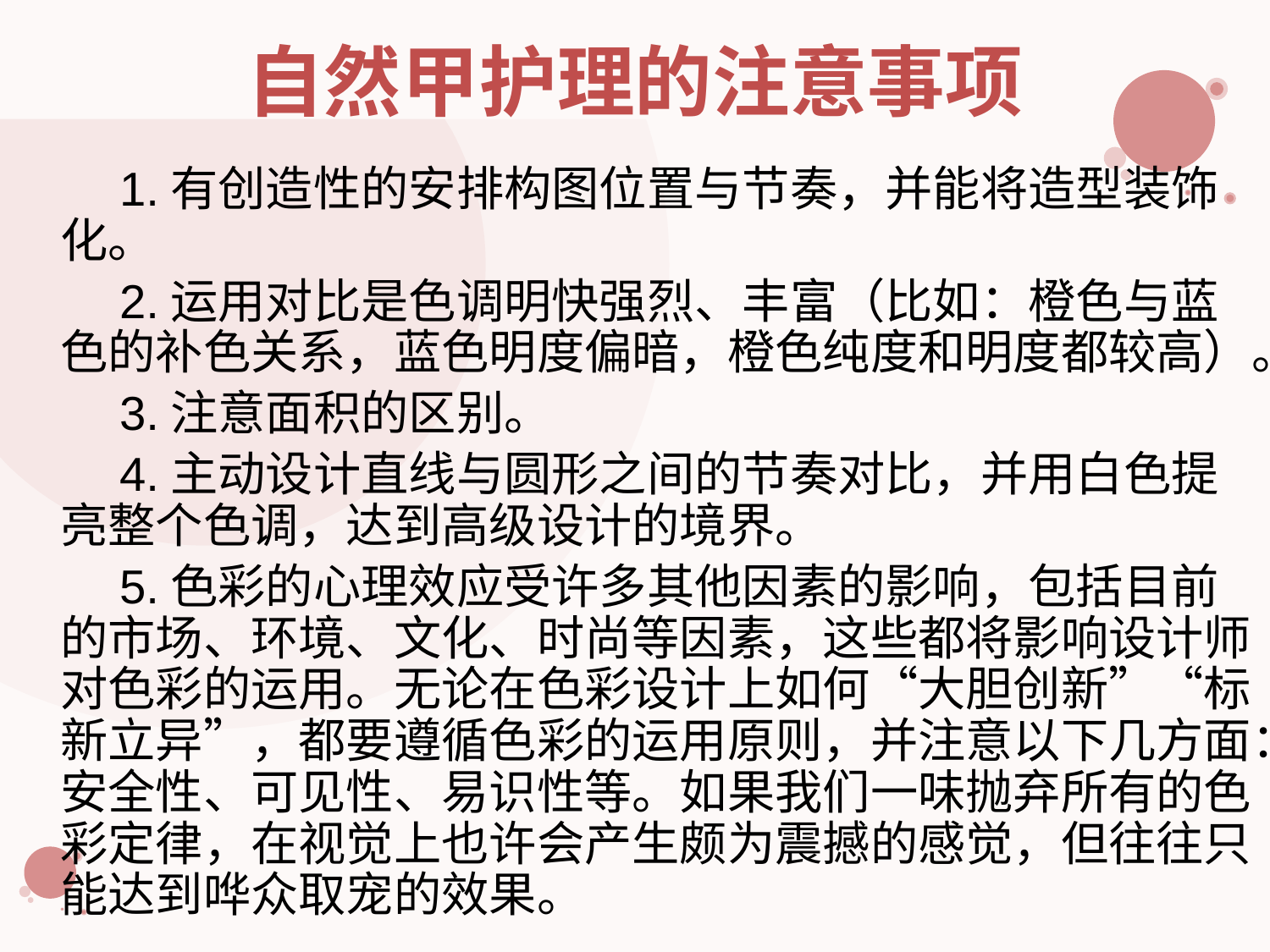

自然甲护理的注意事项

        1.有创造性的安排构图位置与节奏，并能将造型装饰化。
        2.运用对比是色调明快强烈、丰富（比如：橙色与蓝色的补色关系，蓝色明度偏暗，橙色纯度和明度都较高）。
        3.注意面积的区别。
        4.主动设计直线与圆形之间的节奏对比，并用白色提亮整个色调，达到高级设计的境界。
        5.色彩的心理效应受许多其他因素的影响，包括目前的市场、环境、文化、时尚等因素，这些都将影响设计师对色彩的运用。无论在色彩设计上如何“大胆创新”“标新立异”，都要遵循色彩的运用原则，并注意以下几方面：安全性、可见性、易识性等。如果我们一味抛弃所有的色彩定律，在视觉上也许会产生颇为震撼的感觉，但往往只能达到哗众取宠的效果。